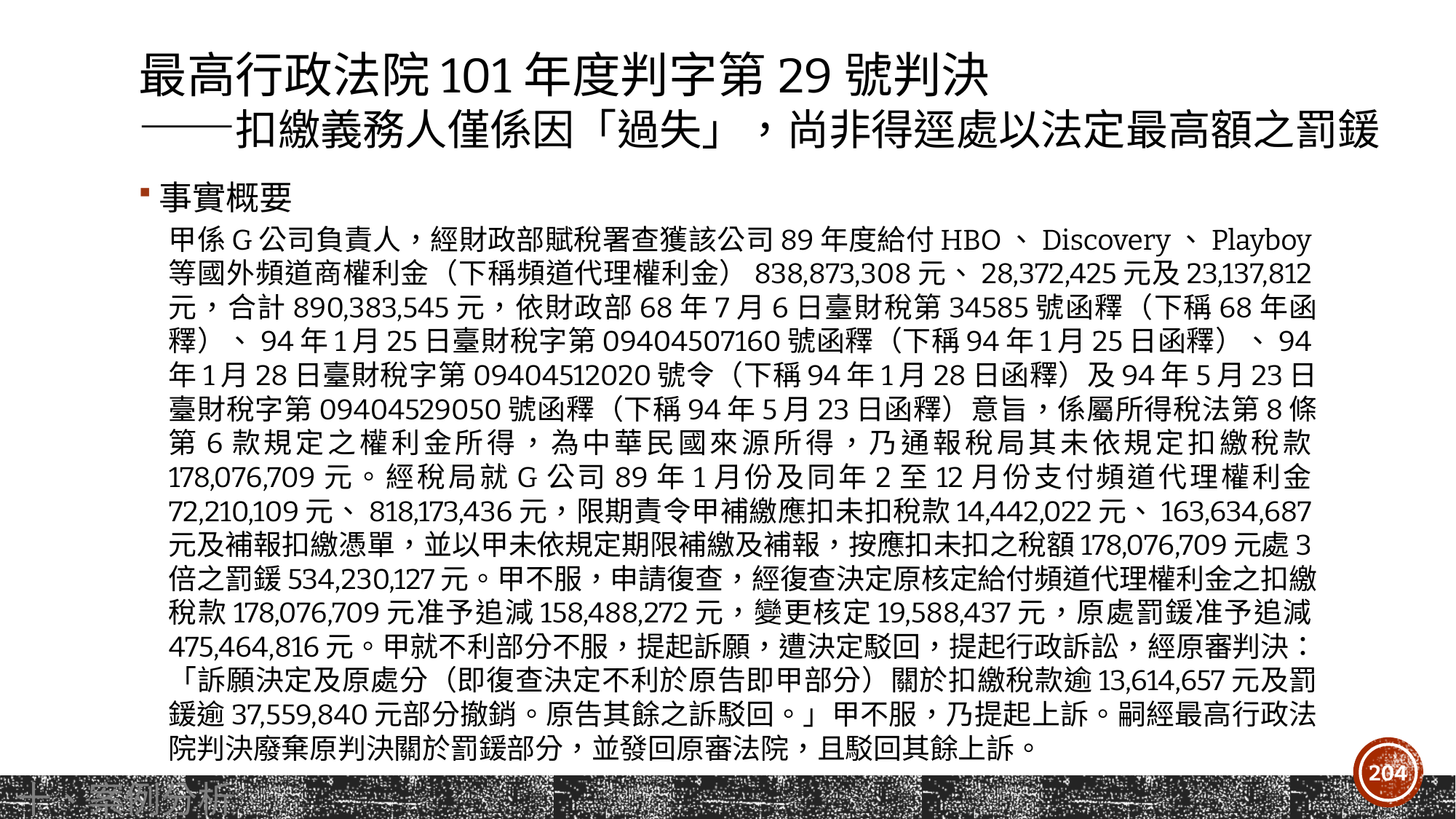

# 最高行政法院101年度判字第29號判決 ——扣繳義務人僅係因「過失」，尚非得逕處以法定最高額之罰鍰
事實概要
甲係G公司負責人，經財政部賦稅署查獲該公司89年度給付HBO、Discovery、Playboy等國外頻道商權利金（下稱頻道代理權利金）838,873,308元、28,372,425元及23,137,812元，合計890,383,545元，依財政部68年7月6日臺財稅第34585號函釋（下稱68年函釋）、94年1月25日臺財稅字第09404507160號函釋（下稱94年1月25日函釋）、94年1月28日臺財稅字第09404512020號令（下稱94年1月28日函釋）及94年5月23日臺財稅字第09404529050號函釋（下稱94年5月23日函釋）意旨，係屬所得稅法第8條第6款規定之權利金所得，為中華民國來源所得，乃通報稅局其未依規定扣繳稅款178,076,709元。經稅局就G公司89年1月份及同年2至12月份支付頻道代理權利金72,210,109元、818,173,436元，限期責令甲補繳應扣未扣稅款14,442,022元、163,634,687元及補報扣繳憑單，並以甲未依規定期限補繳及補報，按應扣未扣之稅額178,076,709元處3倍之罰鍰534,230,127元。甲不服，申請復查，經復查決定原核定給付頻道代理權利金之扣繳稅款178,076,709元准予追減158,488,272元，變更核定19,588,437元，原處罰鍰准予追減475,464,816元。甲就不利部分不服，提起訴願，遭決定駁回，提起行政訴訟，經原審判決：「訴願決定及原處分（即復查決定不利於原告即甲部分）關於扣繳稅款逾13,614,657元及罰鍰逾37,559,840元部分撤銷。原告其餘之訴駁回。」甲不服，乃提起上訴。嗣經最高行政法院判決廢棄原判決關於罰鍰部分，並發回原審法院，且駁回其餘上訴。
204